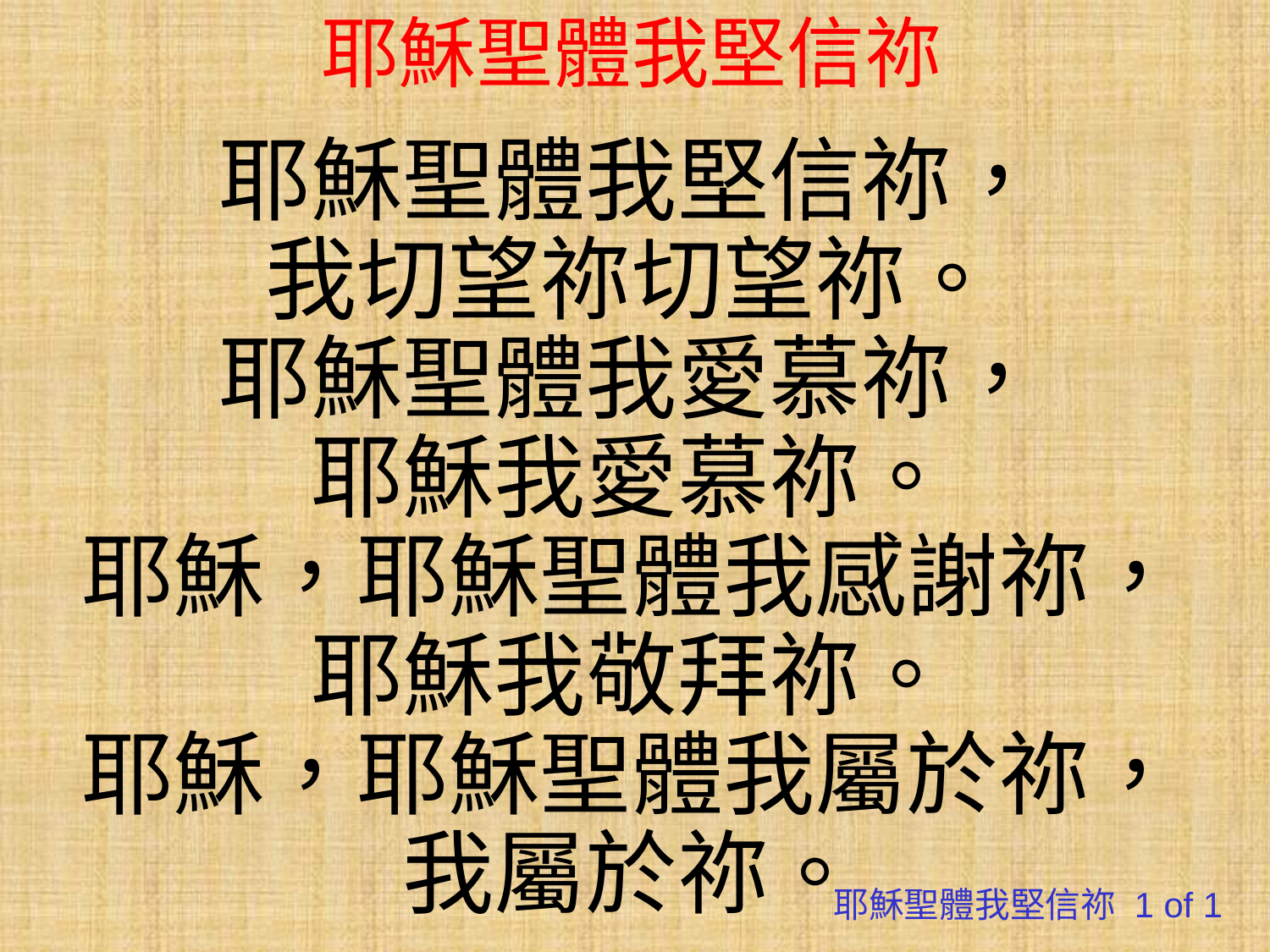

# 耶穌聖體我堅信祢
耶穌聖體我堅信祢，
我切望祢切望祢。
耶穌聖體我愛慕祢，
耶穌我愛慕祢。
耶穌，耶穌聖體我感謝祢，
耶穌我敬拜祢。
耶穌，耶穌聖體我屬於祢，
我屬於祢。

耶穌聖體我堅信祢 1 of 1